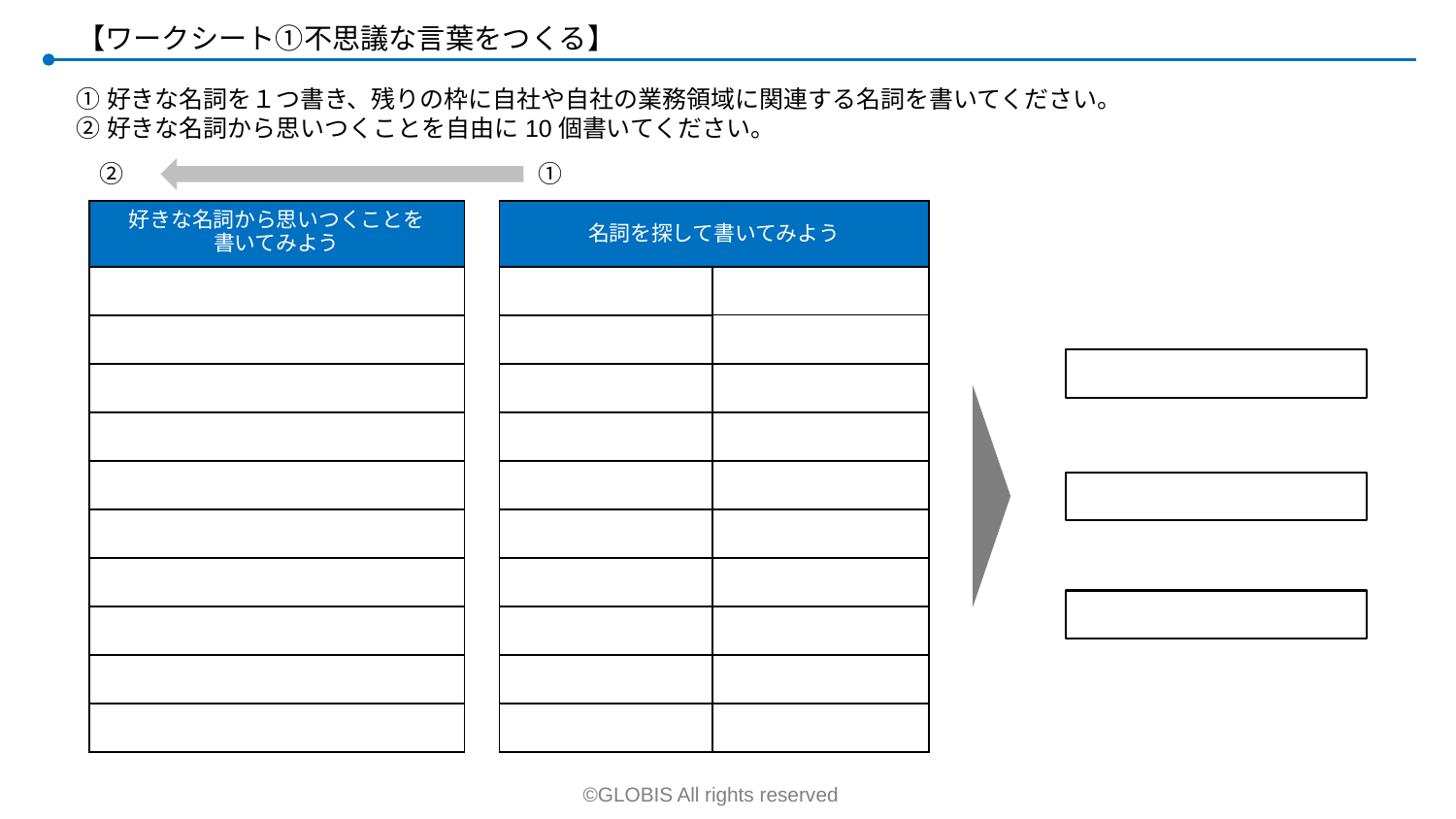

【ワークシート①不思議な言葉をつくる】
①好きな名詞を１つ書き、残りの枠に自社や自社の業務領域に関連する名詞を書いてください。
②好きな名詞から思いつくことを自由に10個書いてください。
②   　　　　　　　　　　　　　　　　①

| 好きな名詞から思いつくことを 書いてみよう |  | 名詞を探して書いてみよう |  |
| --- | --- | --- | --- |
|  |  |  |  |
|  |  |  |  |
|  |  |  |  |
|  |  |  |  |
|  |  |  |  |
|  |  |  |  |
|  |  |  |  |
|  |  |  |  |
|  |  |  |  |
|  |  |  |  |

©GLOBIS All rights reserved